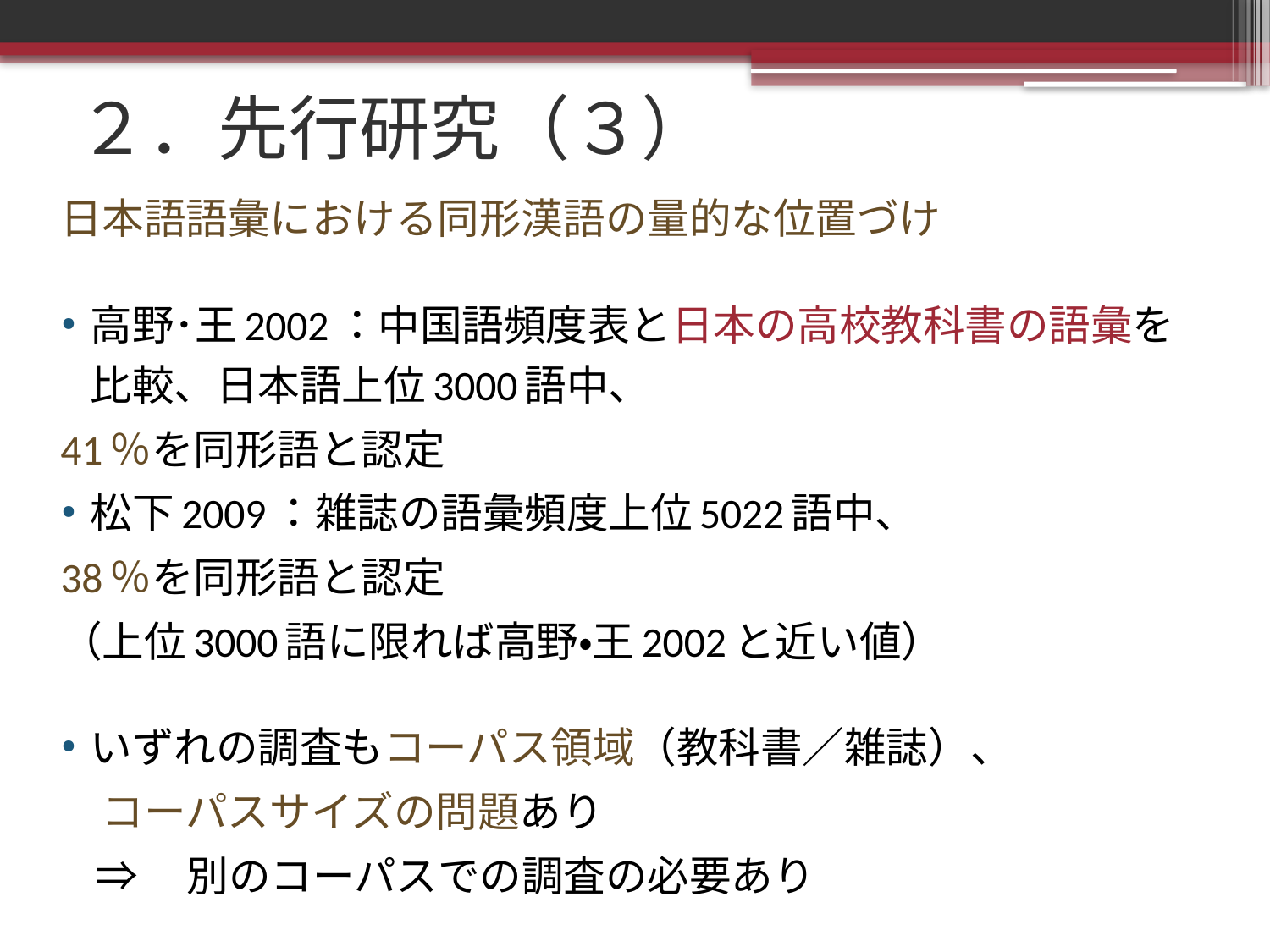

# ２．先行研究（３）
日本語語彙における同形漢語の量的な位置づけ

高野･王2002：中国語頻度表と日本の高校教科書の語彙を比較、日本語上位3000語中、
	41％を同形語と認定
松下2009：雑誌の語彙頻度上位5022語中、
	38％を同形語と認定
	（上位3000語に限れば高野・王2002と近い値）

いずれの調査もコーパス領域（教科書／雑誌）、
　コーパスサイズの問題あり
⇒　別のコーパスでの調査の必要あり